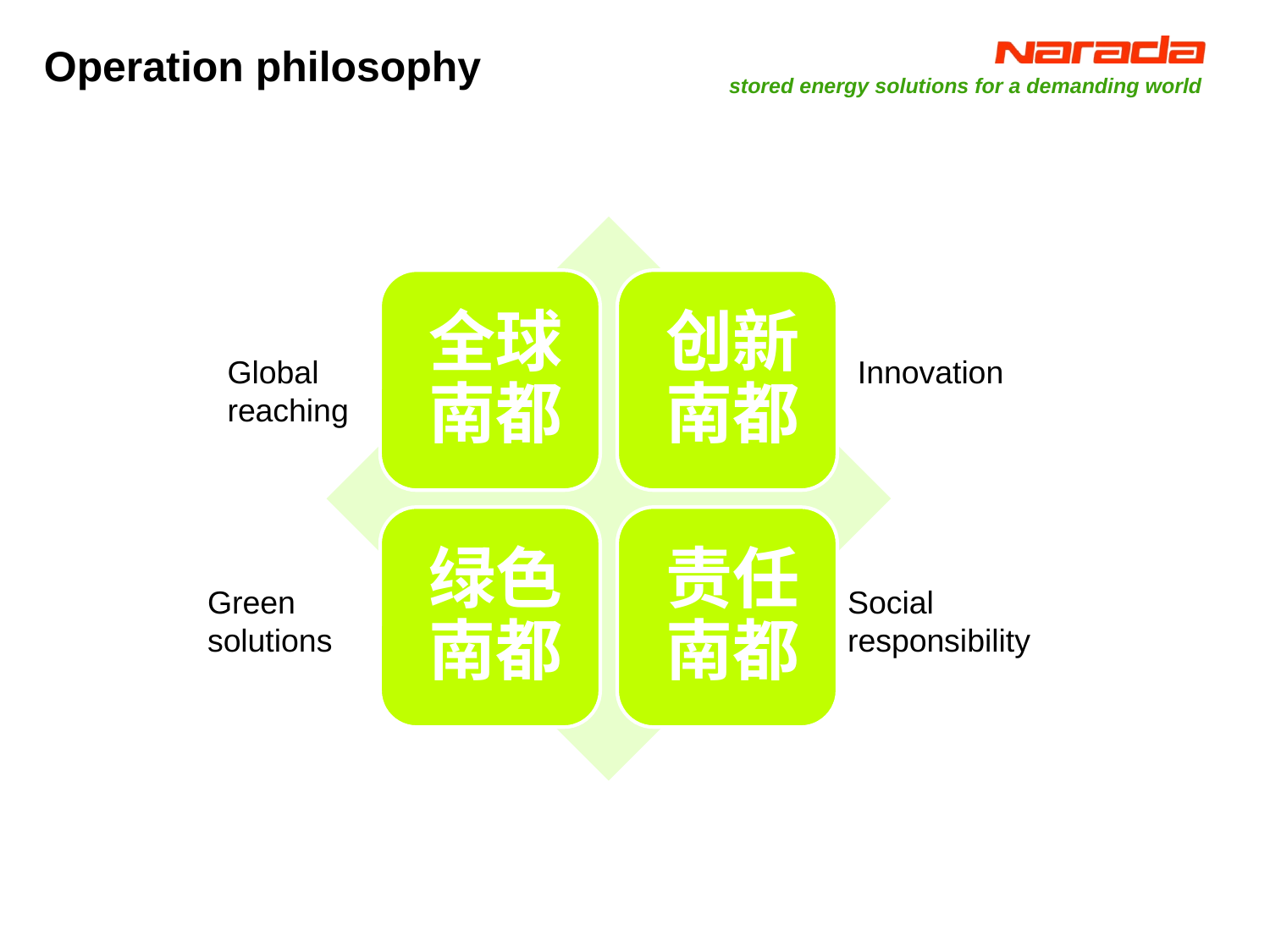

Operation philosophy
全球南都
创新南都
绿色南都
责任南都
Global reaching
Innovation
Green solutions
Social responsibility